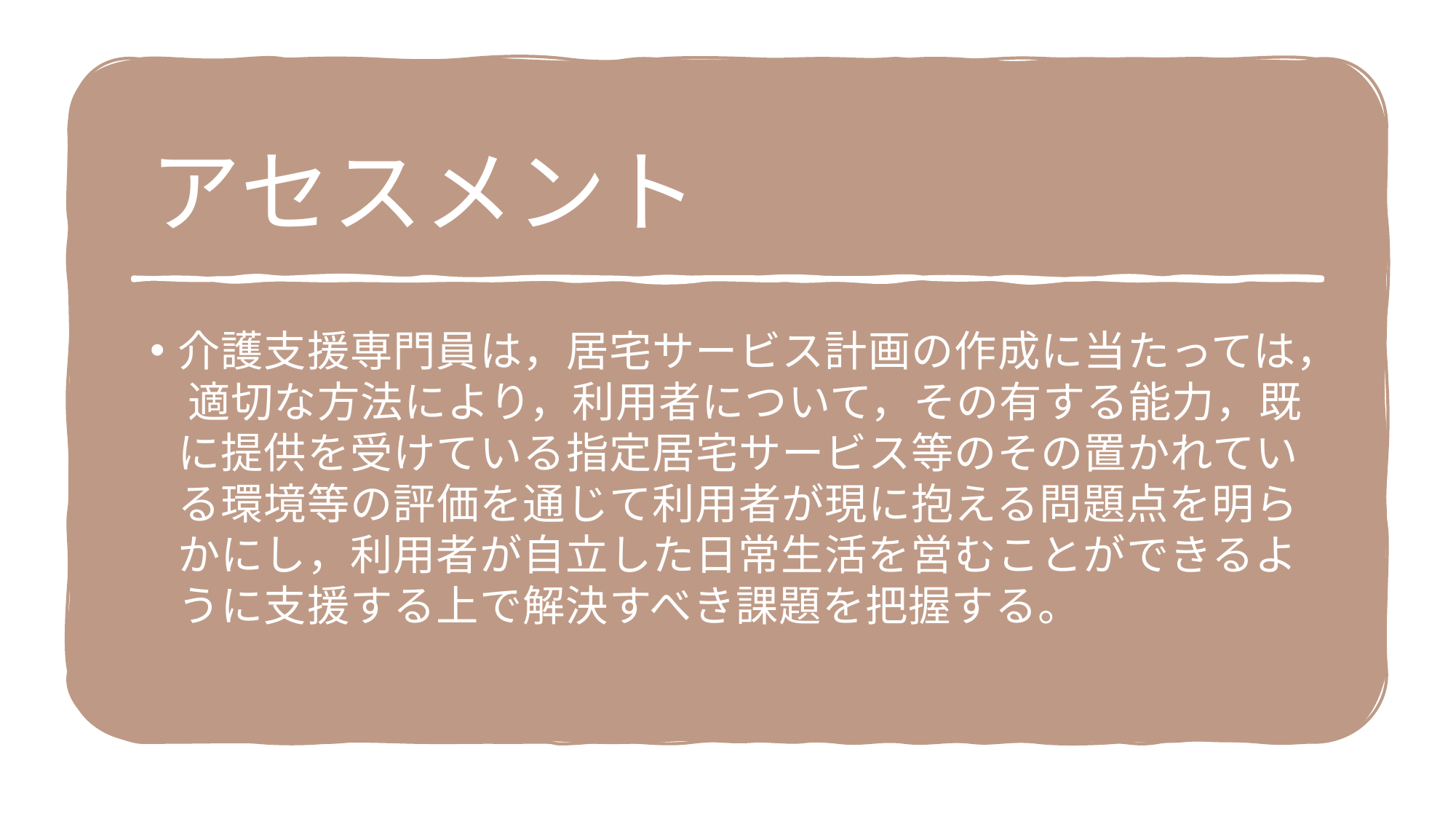

# アセスメント

介護支援専門員は，居宅サービス計画の作成に当たっては， 適切な方法により，利用者について，その有する能力，既に提供を受けている指定居宅サービス等のその置かれている環境等の評価を通じて利用者が現に抱える問題点を明らかにし，利用者が自立した日常生活を営むことができるように支援する上で解決すべき課題を把握する。